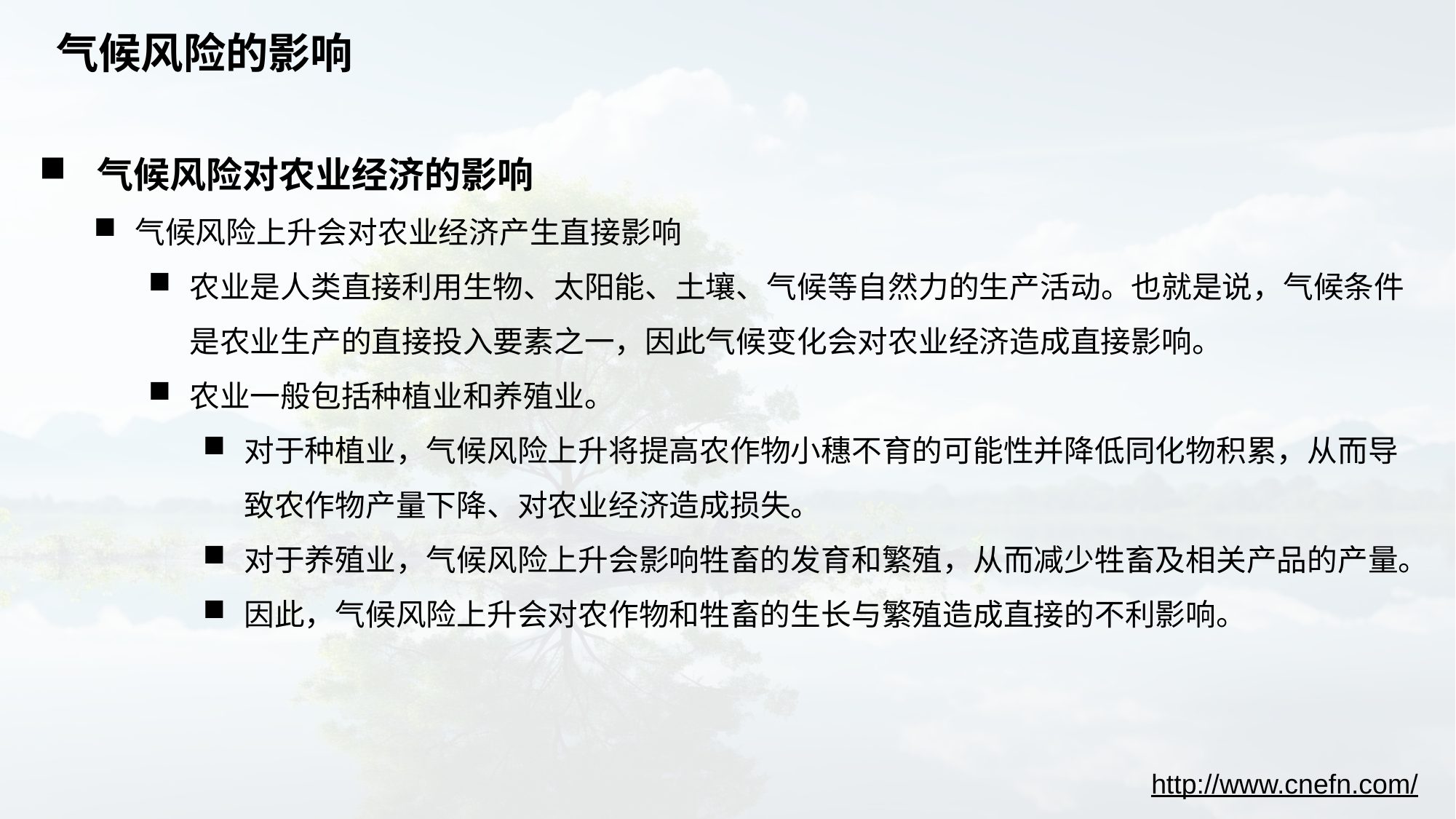

# 气候风险的影响
 气候风险对农业经济的影响
气候风险上升会对农业经济产生直接影响
农业是人类直接利用生物、太阳能、土壤、气候等自然力的生产活动。也就是说，气候条件是农业生产的直接投入要素之一，因此气候变化会对农业经济造成直接影响。
农业一般包括种植业和养殖业。
对于种植业，气候风险上升将提高农作物小穗不育的可能性并降低同化物积累，从而导致农作物产量下降、对农业经济造成损失。
对于养殖业，气候风险上升会影响牲畜的发育和繁殖，从而减少牲畜及相关产品的产量。
因此，气候风险上升会对农作物和牲畜的生长与繁殖造成直接的不利影响。